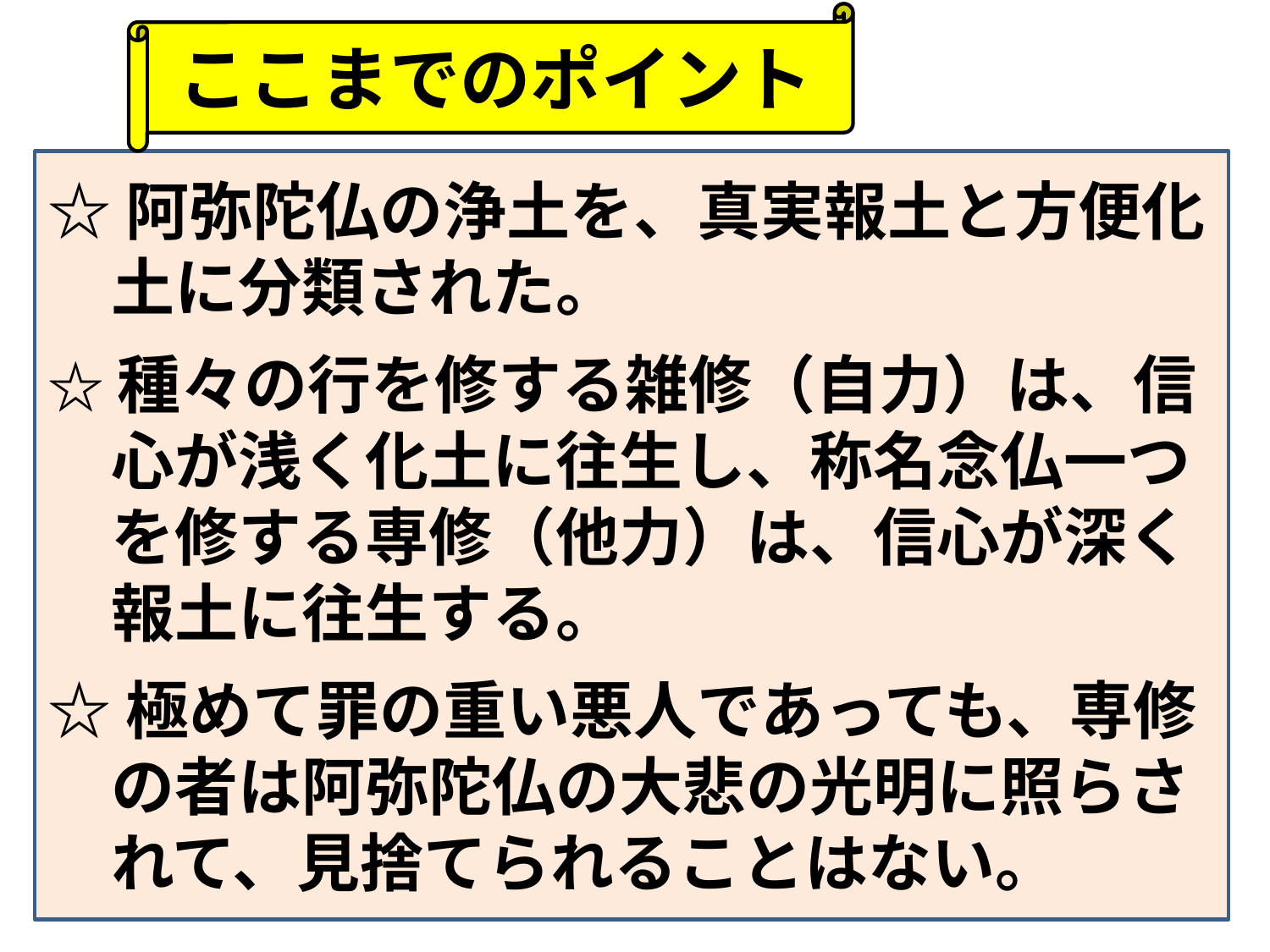

ここまでのポイント
☆阿弥陀仏の浄土を、真実報土と方便化
　土に分類された。

☆種々の行を修する雑修（自力）は、信
　心が浅く化土に往生し、称名念仏一つ
　を修する専修（他力）は、信心が深く
　報土に往生する。

☆極めて罪の重い悪人であっても、専修
　の者は阿弥陀仏の大悲の光明に照らさ
　れて、見捨てられることはない。